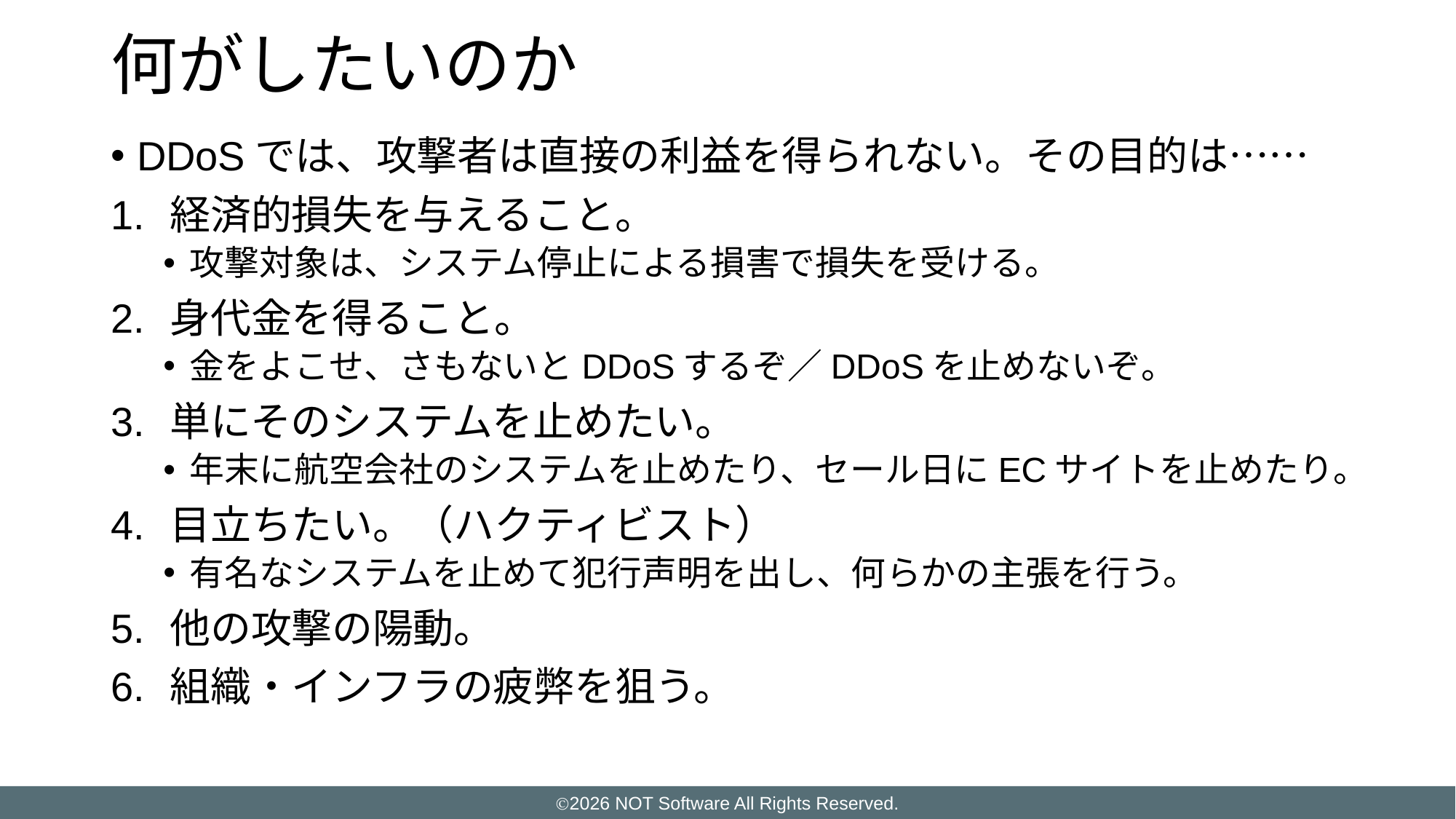

# 何がしたいのか
DDoSでは、攻撃者は直接の利益を得られない。その目的は……
経済的損失を与えること。
攻撃対象は、システム停止による損害で損失を受ける。
身代金を得ること。
金をよこせ、さもないとDDoSするぞ／DDoSを止めないぞ。
単にそのシステムを止めたい。
年末に航空会社のシステムを止めたり、セール日にECサイトを止めたり。
目立ちたい。（ハクティビスト）
有名なシステムを止めて犯行声明を出し、何らかの主張を行う。
他の攻撃の陽動。
組織・インフラの疲弊を狙う。